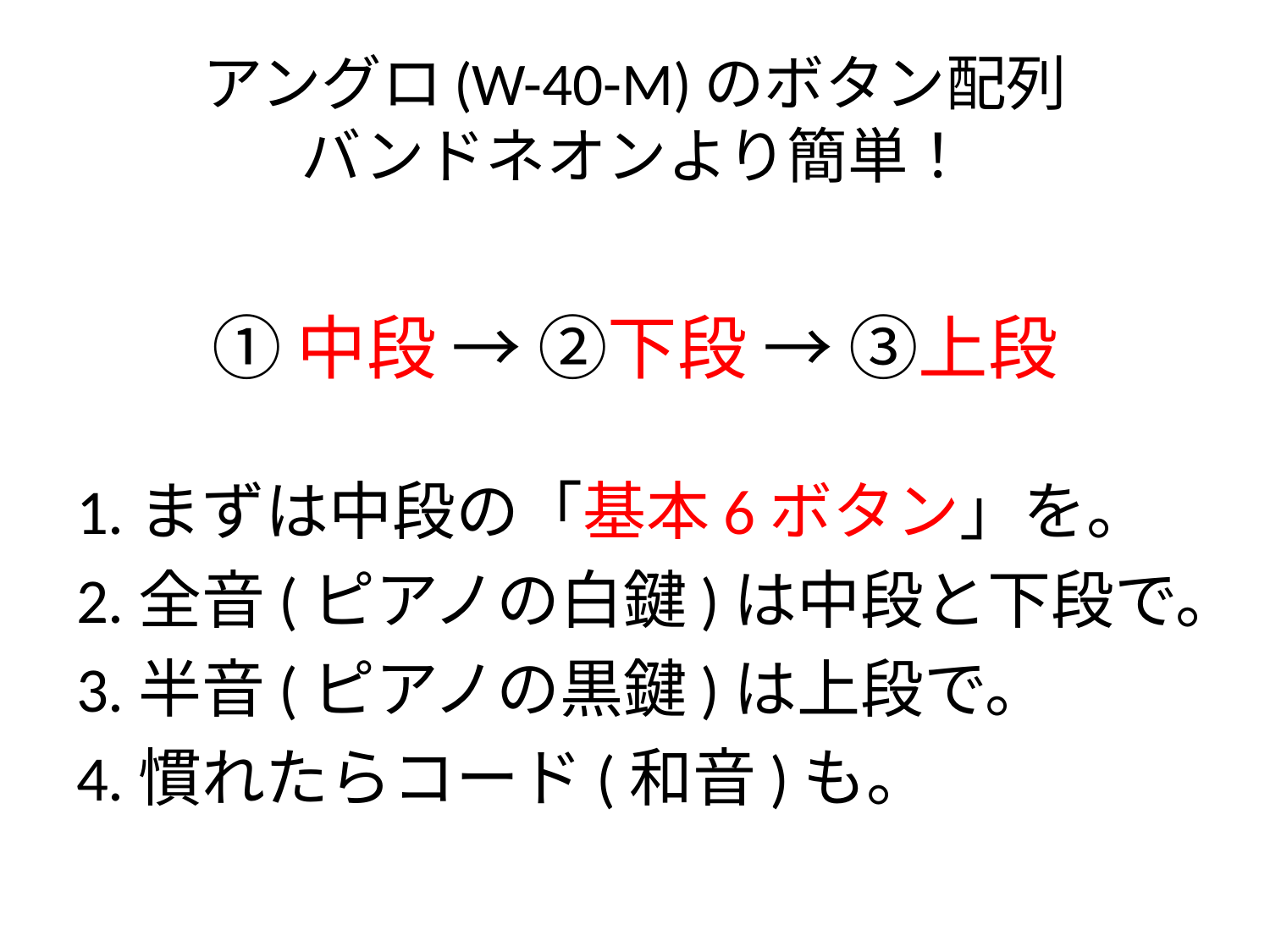

# アングロ(W-40-M)のボタン配列 バンドネオンより簡単！

①中段 → ②下段 → ③上段

1.まずは中段の「基本6ボタン」を。
2.全音(ピアノの白鍵)は中段と下段で。
3.半音(ピアノの黒鍵)は上段で。
4.慣れたらコード(和音)も。